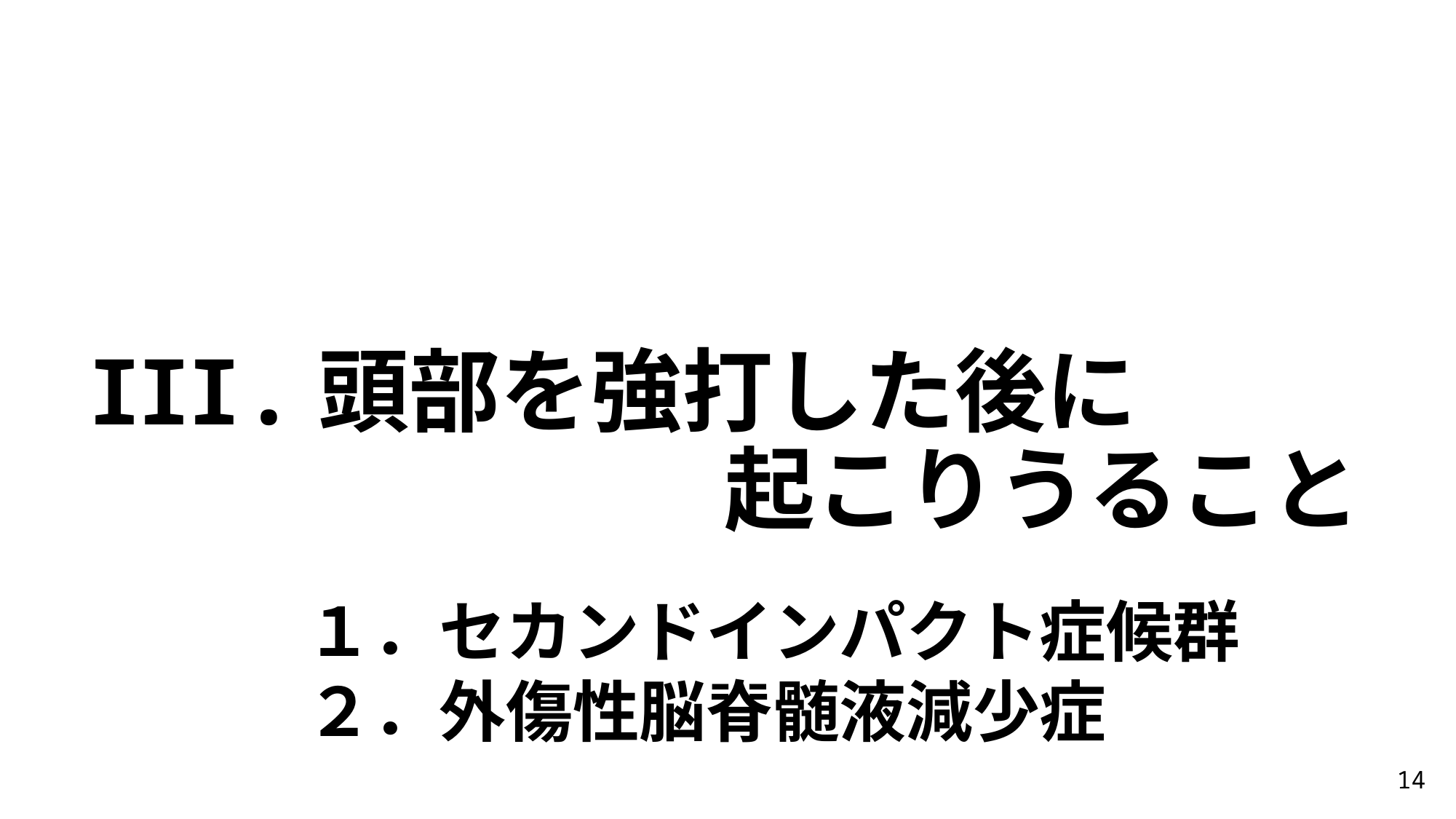

III.頭部を強打した後に
　　　　　　　起こりうること
１．セカンドインパクト症候群
２．外傷性脳脊髄液減少症
14